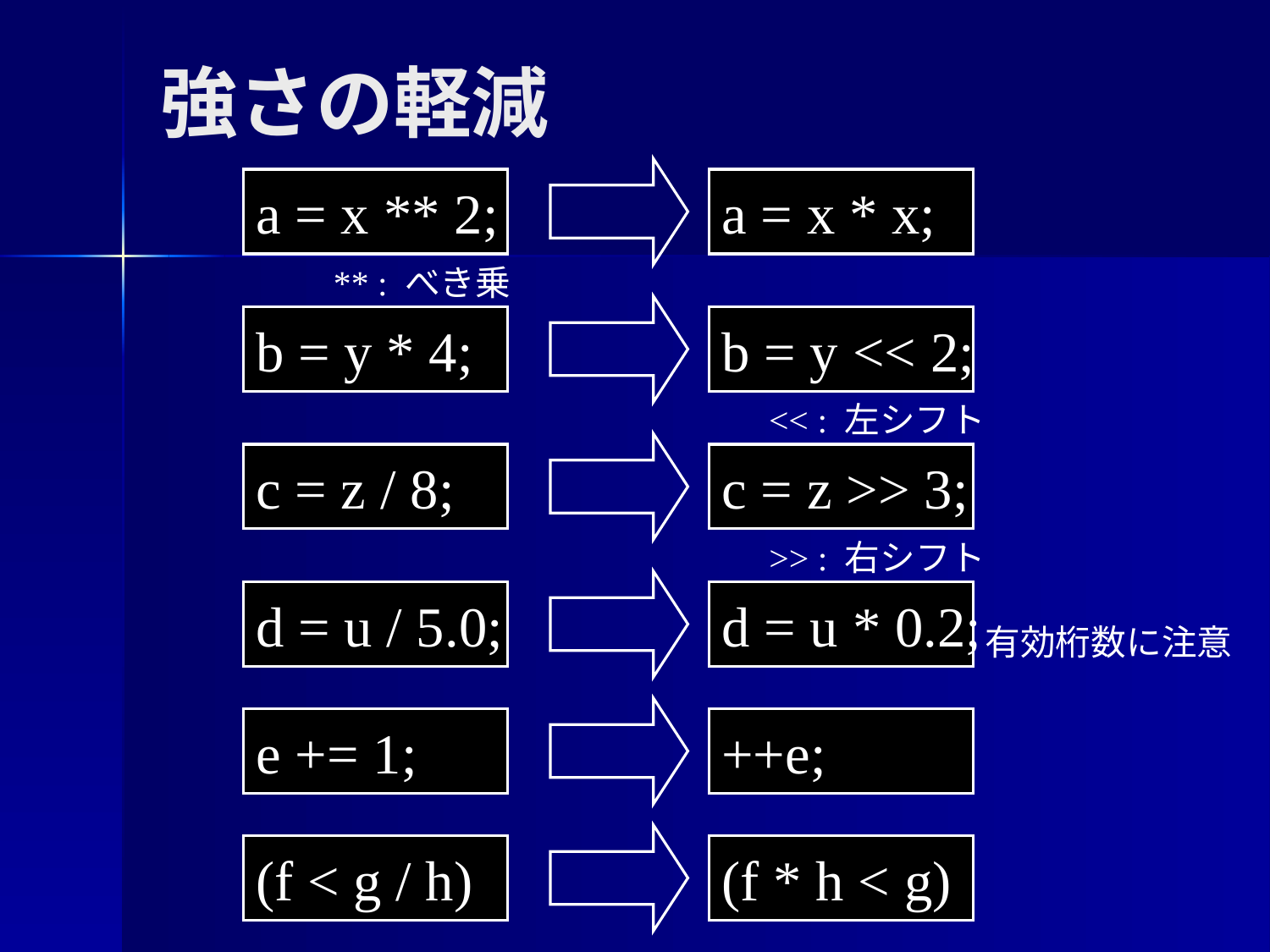

強さの軽減

a = x * x;
a = x ** 2;
** : べき乗

b = y << 2;
<< : 左シフト
b = y * 4;

c = z >> 3;
>> : 右シフト
c = z / 8;

d = u * 0.2;
d = u / 5.0;
有効桁数に注意

++e;
e += 1;

(f * h < g)
(f < g / h)